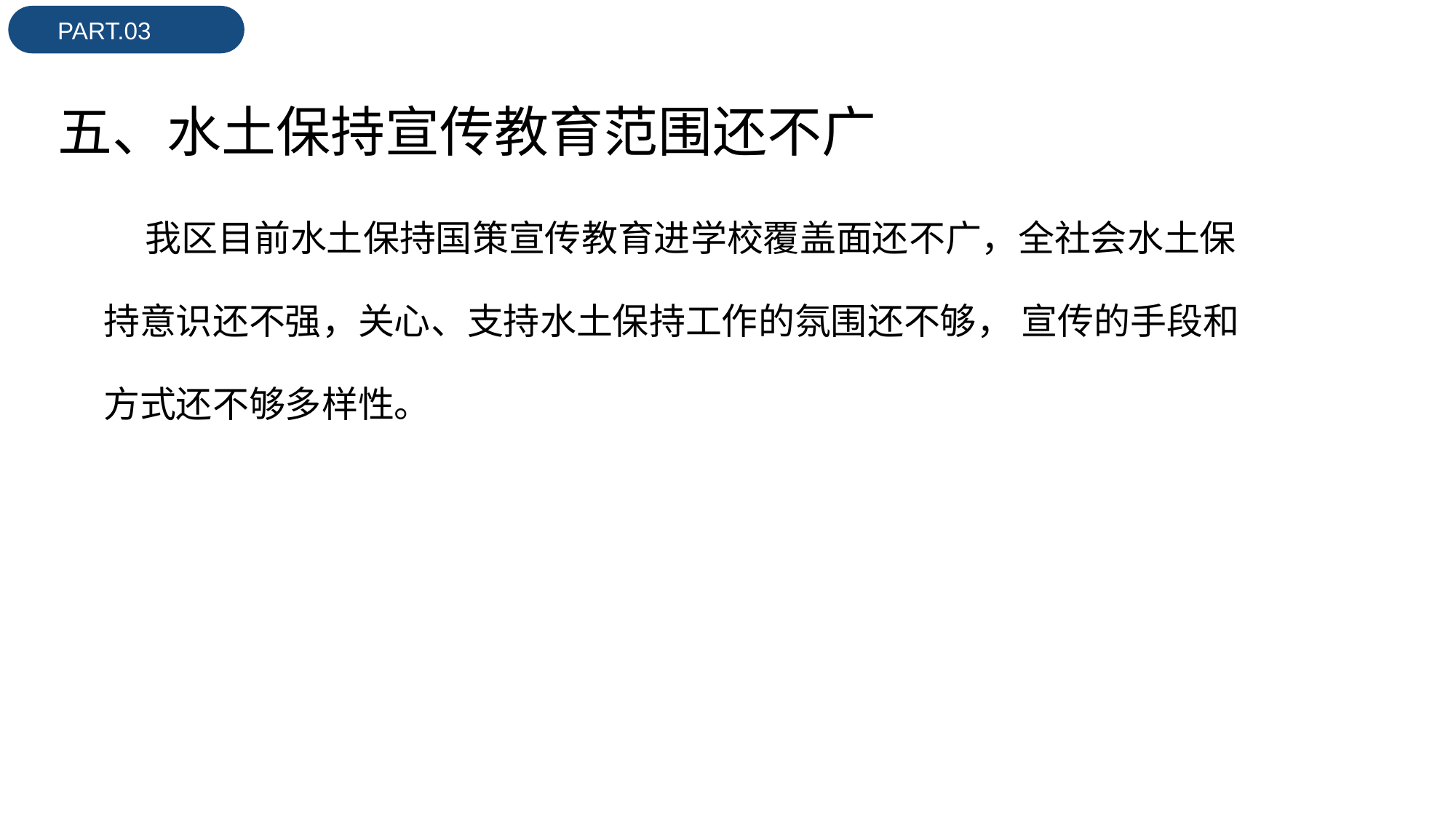

PART.03
五、水土保持宣传教育范围还不广
    我区目前水土保持国策宣传教育进学校覆盖面还不广，全社会水土保持意识还不强，关心、支持水土保持工作的氛围还不够， 宣传的手段和方式还不够多样性。